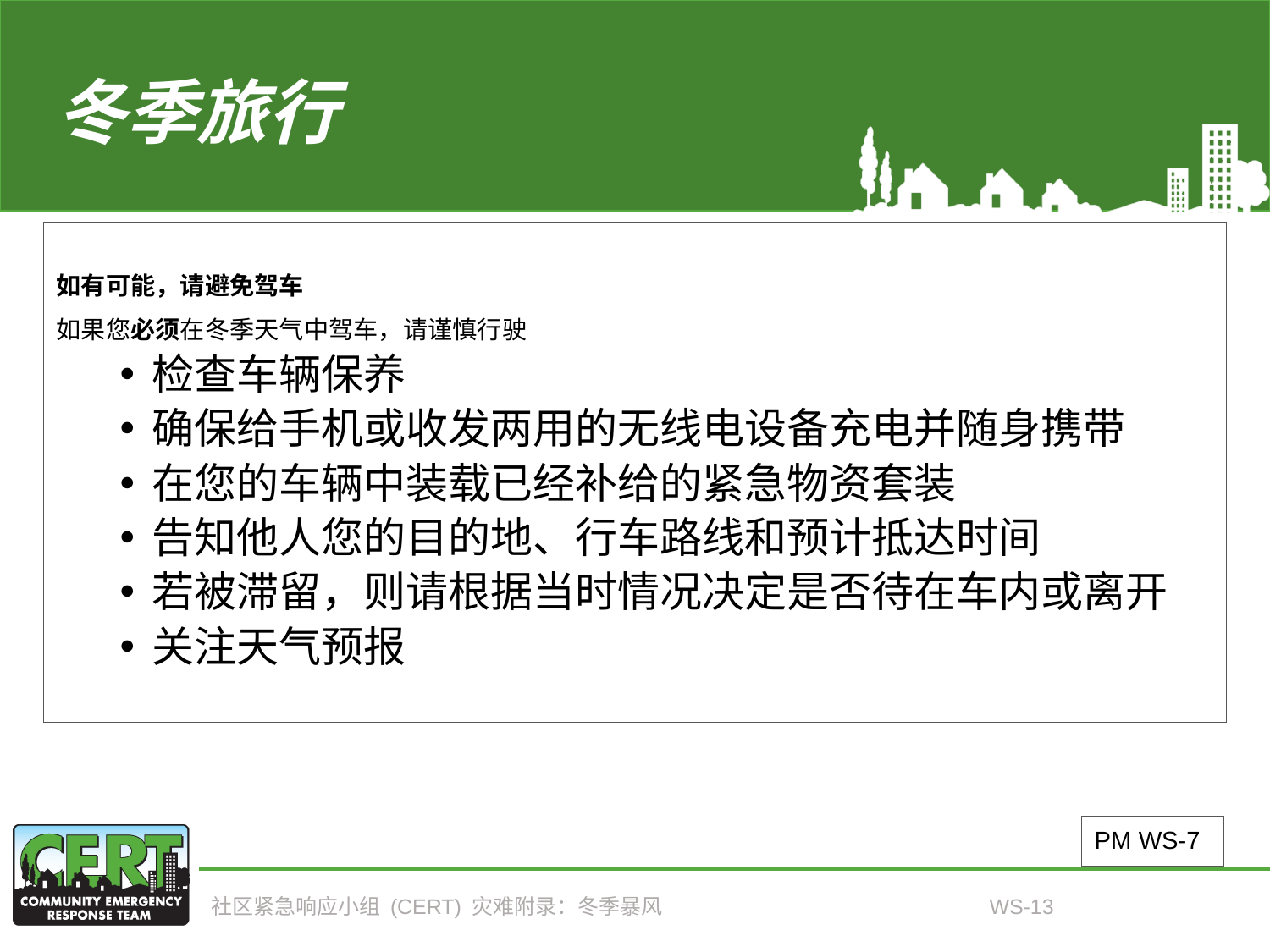

# 冬季旅行
如有可能，请避免驾车
如果您必须在冬季天气中驾车，请谨慎行驶
检查车辆保养
确保给手机或收发两用的无线电设备充电并随身携带
在您的车辆中装载已经补给的紧急物资套装
告知他人您的目的地、行车路线和预计抵达时间
若被滞留，则请根据当时情况决定是否待在车内或离开
关注天气预报
PM WS-7
社区紧急响应小组 (CERT) 灾难附录：冬季暴风
WS-13